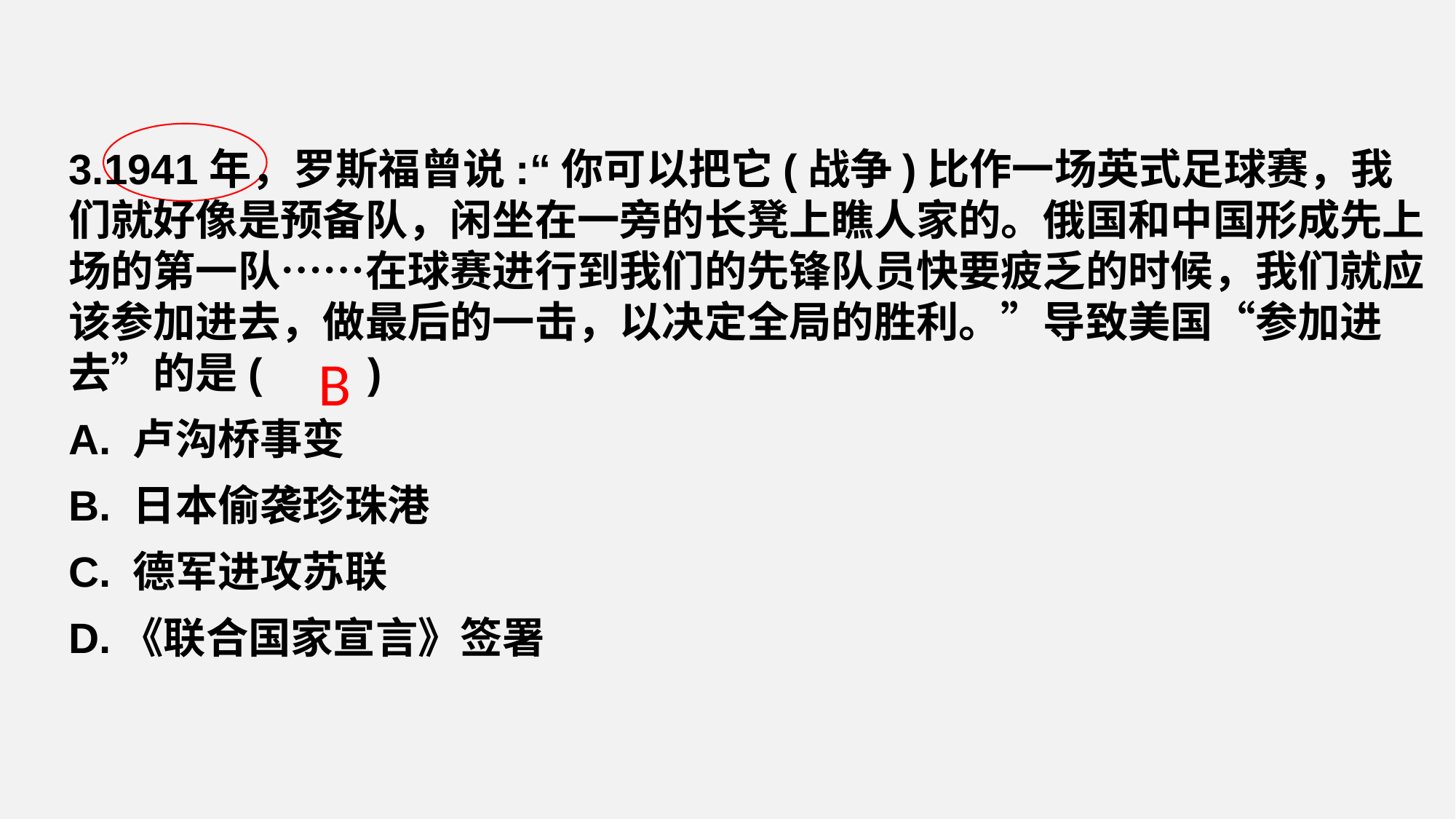

3.1941年，罗斯福曾说:“你可以把它(战争)比作一场英式足球赛，我们就好像是预备队，闲坐在一旁的长凳上瞧人家的。俄国和中国形成先上场的第一队……在球赛进行到我们的先锋队员快要疲乏的时候，我们就应该参加进去，做最后的一击，以决定全局的胜利。”导致美国“参加进去”的是(　　)
A. 卢沟桥事变
B. 日本偷袭珍珠港
C. 德军进攻苏联
D.《联合国家宣言》签署

B